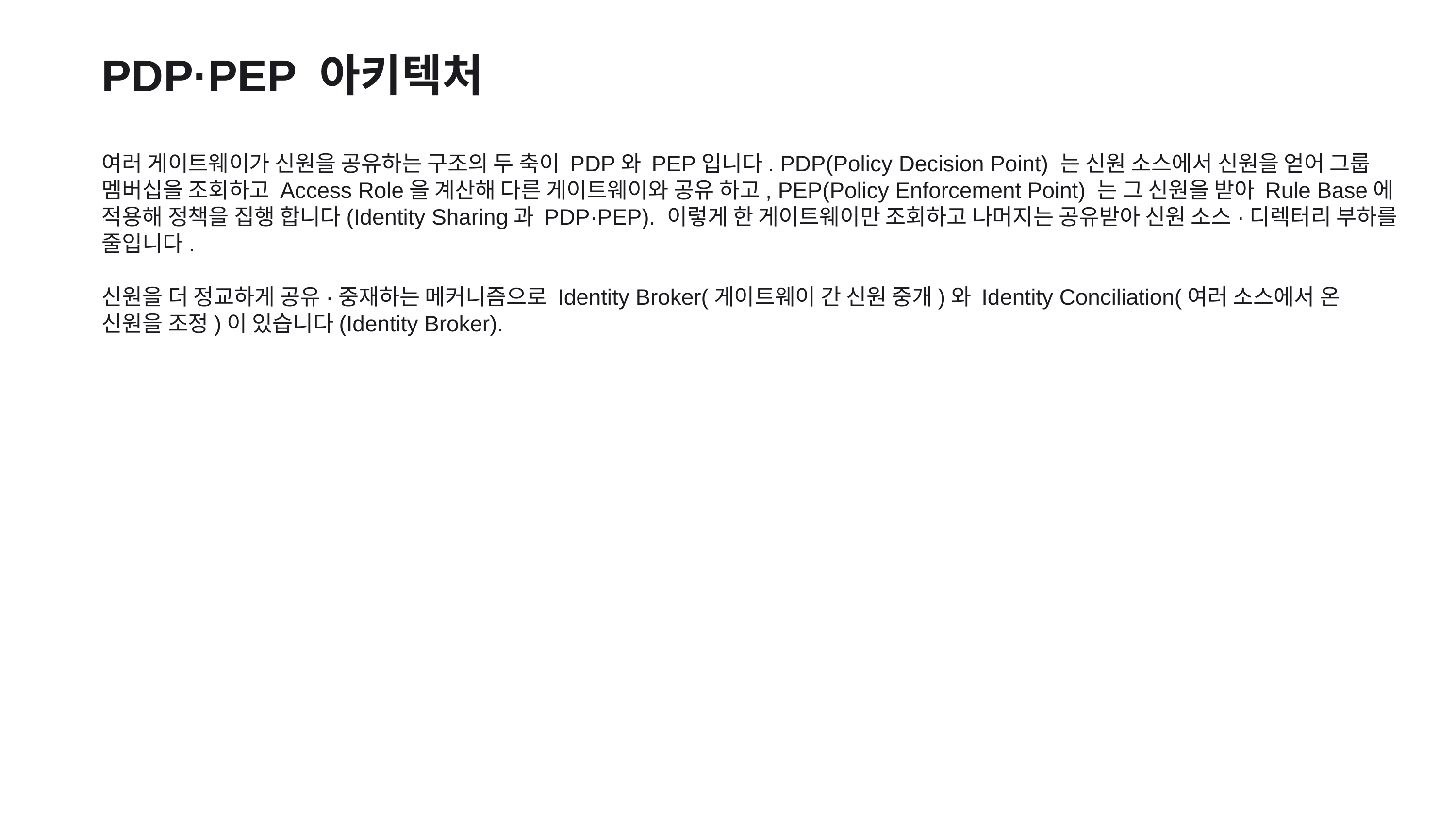

PDP·PEP 아키텍처
여러 게이트웨이가 신원을 공유하는 구조의 두 축이 PDP와 PEP입니다. PDP(Policy Decision Point) 는 신원 소스에서 신원을 얻어 그룹 멤버십을 조회하고 Access Role을 계산해 다른 게이트웨이와 공유 하고, PEP(Policy Enforcement Point) 는 그 신원을 받아 Rule Base에 적용해 정책을 집행 합니다(Identity Sharing과 PDP·PEP). 이렇게 한 게이트웨이만 조회하고 나머지는 공유받아 신원 소스·디렉터리 부하를 줄입니다.

신원을 더 정교하게 공유·중재하는 메커니즘으로 Identity Broker(게이트웨이 간 신원 중개)와 Identity Conciliation(여러 소스에서 온 신원을 조정)이 있습니다(Identity Broker).